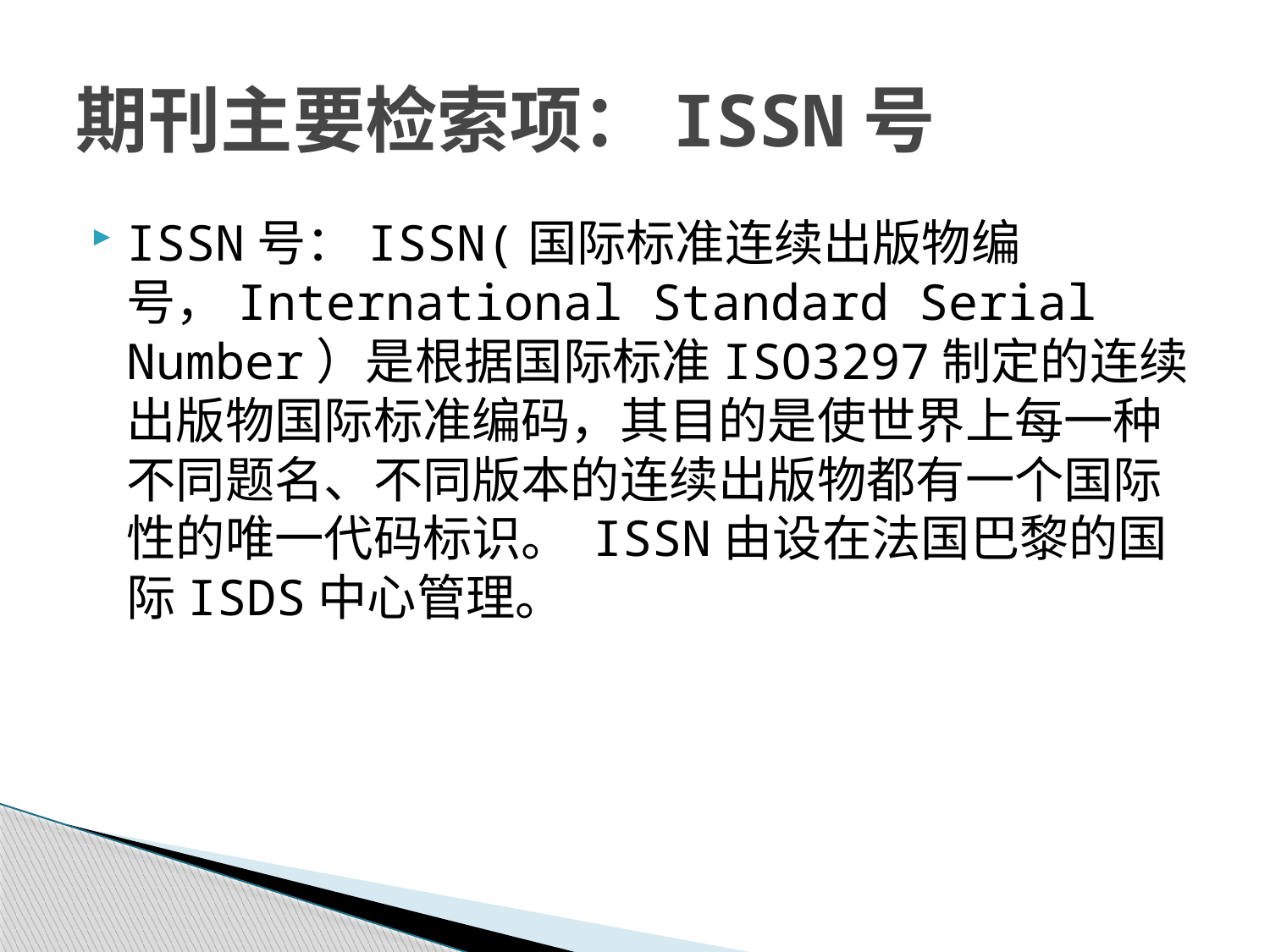

# 期刊主要检索项：ISSN号
ISSN号：ISSN(国际标准连续出版物编号，International Standard Serial Number）是根据国际标准ISO3297制定的连续出版物国际标准编码，其目的是使世界上每一种不同题名、不同版本的连续出版物都有一个国际性的唯一代码标识。 ISSN由设在法国巴黎的国际ISDS中心管理。